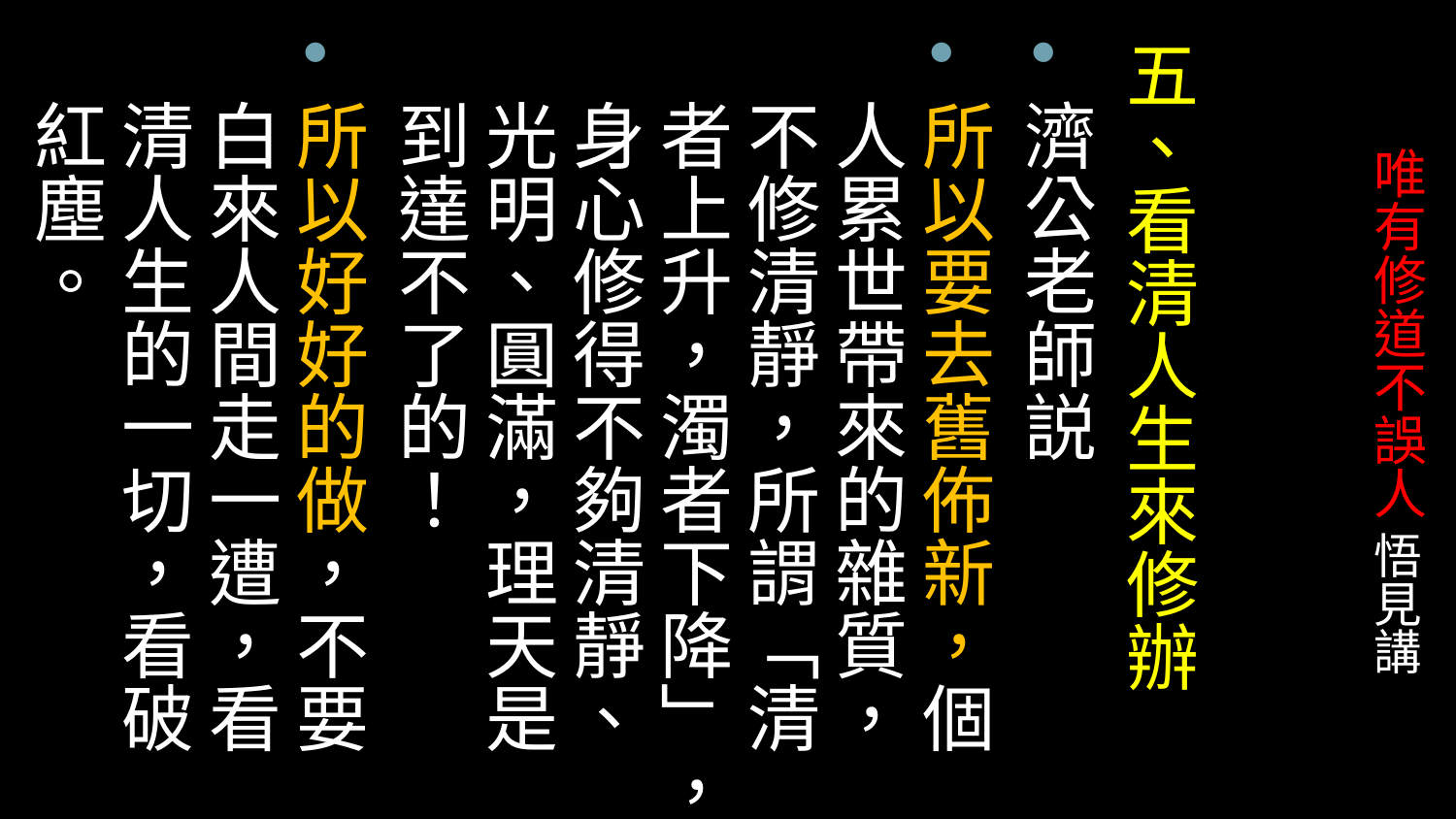

五、看清人生來修辦
濟公老師説
所以要去舊佈新，個人累世帶來的雜質，不修清靜，所謂「清者上升，濁者下降」，身心修得不夠清靜、光明、圓滿，理天是到達不了的！
所以好好的做，不要白來人間走一遭，看清人生的一切，看破紅塵。
# 唯有修道不誤人 悟見講